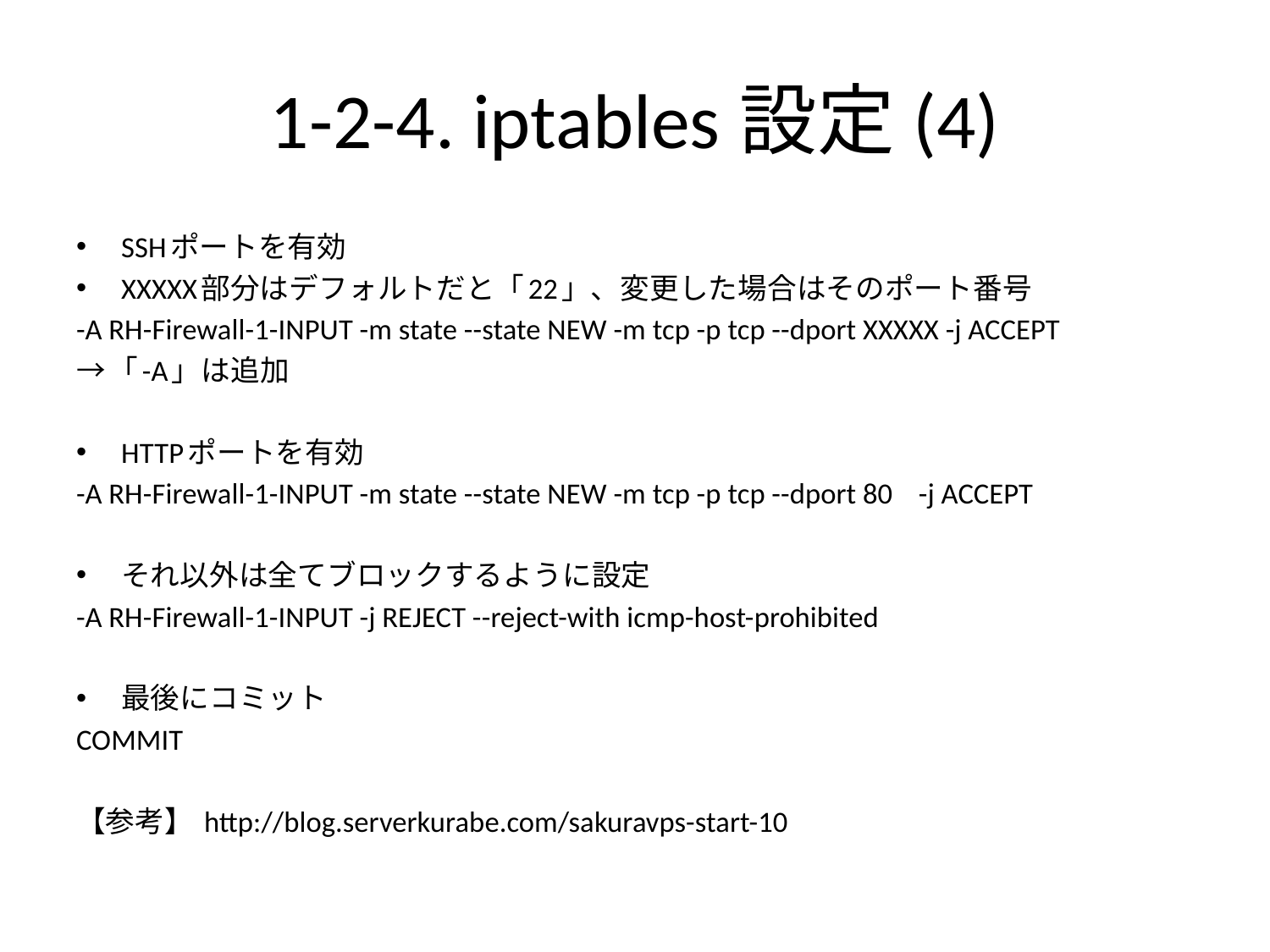

# 1-2-4. iptables設定(4)
SSHポートを有効
XXXXX部分はデフォルトだと「22」、変更した場合はそのポート番号
-A RH-Firewall-1-INPUT -m state --state NEW -m tcp -p tcp --dport XXXXX -j ACCEPT
→「-A」は追加

HTTPポートを有効
-A RH-Firewall-1-INPUT -m state --state NEW -m tcp -p tcp --dport 80    -j ACCEPT

それ以外は全てブロックするように設定
-A RH-Firewall-1-INPUT -j REJECT --reject-with icmp-host-prohibited

最後にコミット
COMMIT

【参考】 http://blog.serverkurabe.com/sakuravps-start-10